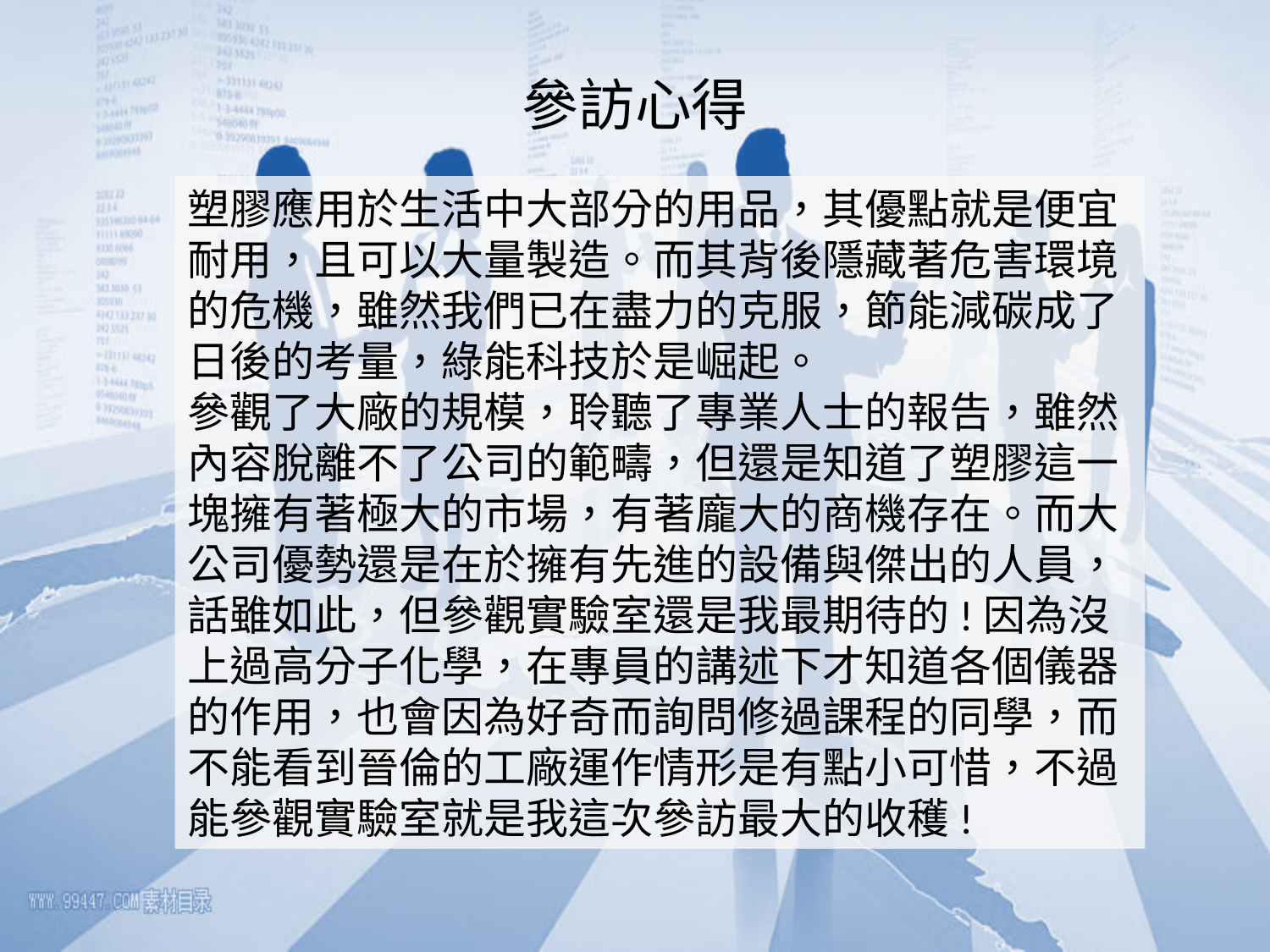

# 參訪心得
塑膠應用於生活中大部分的用品，其優點就是便宜耐用，且可以大量製造。而其背後隱藏著危害環境的危機，雖然我們已在盡力的克服，節能減碳成了日後的考量，綠能科技於是崛起。
參觀了大廠的規模，聆聽了專業人士的報告，雖然內容脫離不了公司的範疇，但還是知道了塑膠這一塊擁有著極大的市場，有著龐大的商機存在。而大公司優勢還是在於擁有先進的設備與傑出的人員，話雖如此，但參觀實驗室還是我最期待的!因為沒上過高分子化學，在專員的講述下才知道各個儀器的作用，也會因為好奇而詢問修過課程的同學，而不能看到晉倫的工廠運作情形是有點小可惜，不過能參觀實驗室就是我這次參訪最大的收穫!